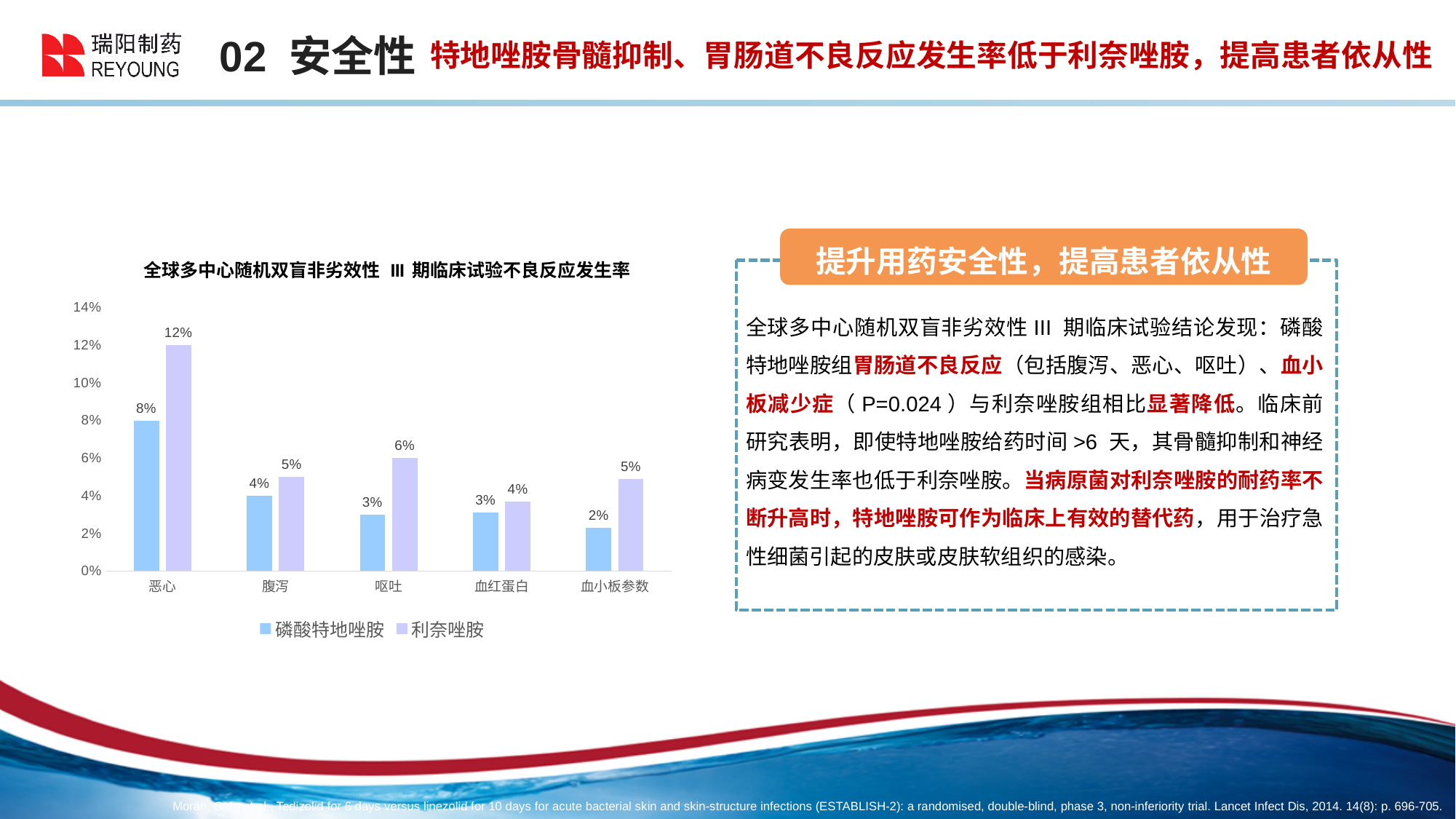

02 安全性
特地唑胺骨髓抑制、胃肠道不良反应发生率低于利奈唑胺，提高患者依从性
提升用药安全性，提高患者依从性

全球多中心随机双盲非劣效性III 期临床试验结论发现：磷酸特地唑胺组胃肠道不良反应（包括腹泻、恶心、呕吐）、血小板减少症（P=0.024）与利奈唑胺组相比显著降低。临床前研究表明，即使特地唑胺给药时间>6 天，其骨髓抑制和神经病变发生率也低于利奈唑胺。当病原菌对利奈唑胺的耐药率不断升高时，特地唑胺可作为临床上有效的替代药，用于治疗急性细菌引起的皮肤或皮肤软组织的感染。

### Chart: 全球多中心随机双盲非劣效性 III 期临床试验不良反应发生率

| Category | 磷酸特地唑胺 | 利奈唑胺 |
|---|---|---|
| 恶心 | 0.08 | 0.12 |
| 腹泻 | 0.04 | 0.05 |
| 呕吐 | 0.03 | 0.06 |
| 血红蛋白 | 0.031 | 0.037 |
| 血小板参数 | 0.023 | 0.049 |
Moran, G.J., et al., Tedizolid for 6 days versus linezolid for 10 days for acute bacterial skin and skin-structure infections (ESTABLISH-2): a randomised, double-blind, phase 3, non-inferiority trial. Lancet Infect Dis, 2014. 14(8): p. 696-705.